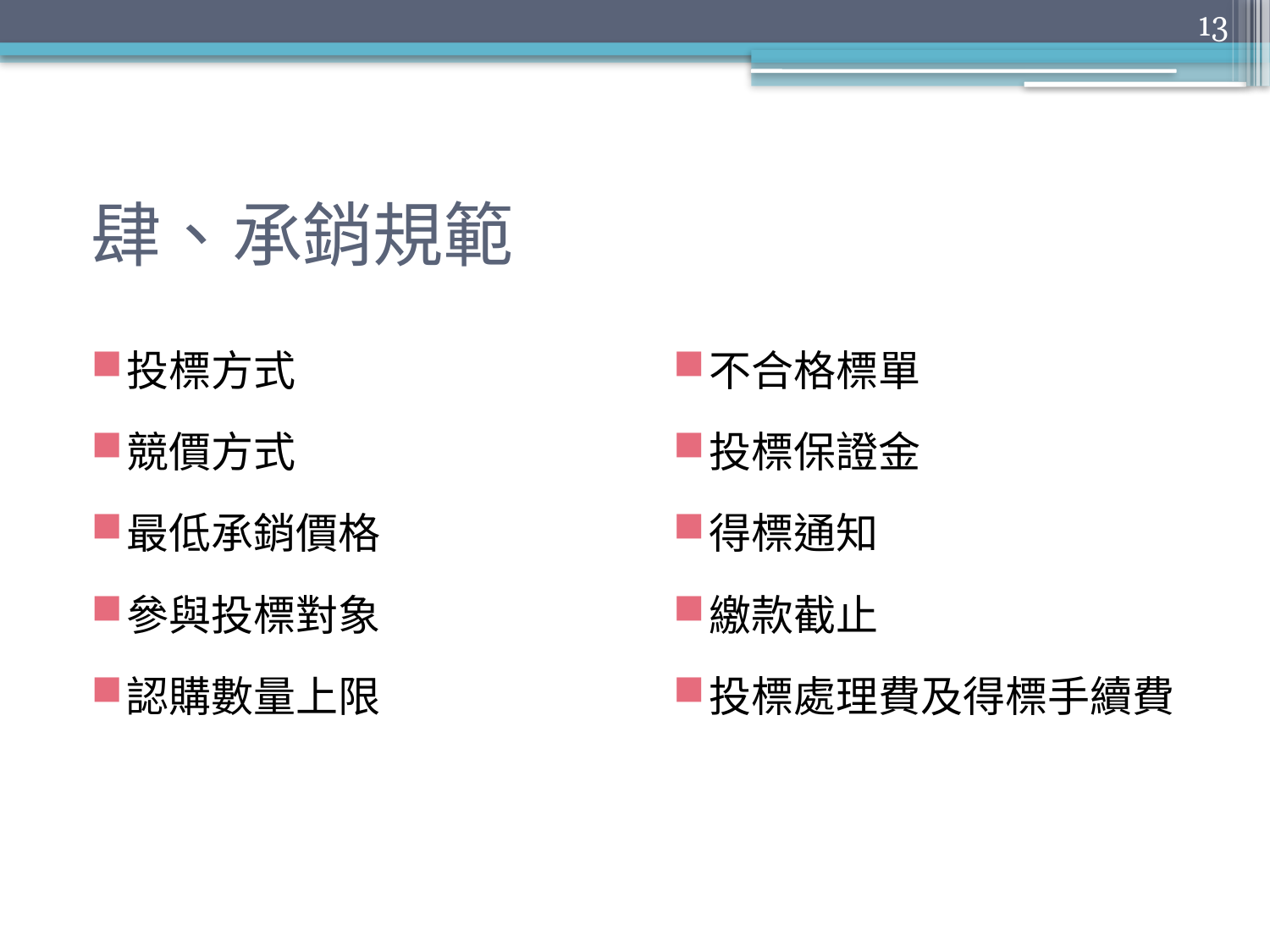

13
# 肆、承銷規範
投標方式
競價方式
最低承銷價格
參與投標對象
認購數量上限
不合格標單
投標保證金
得標通知
繳款截止
投標處理費及得標手續費